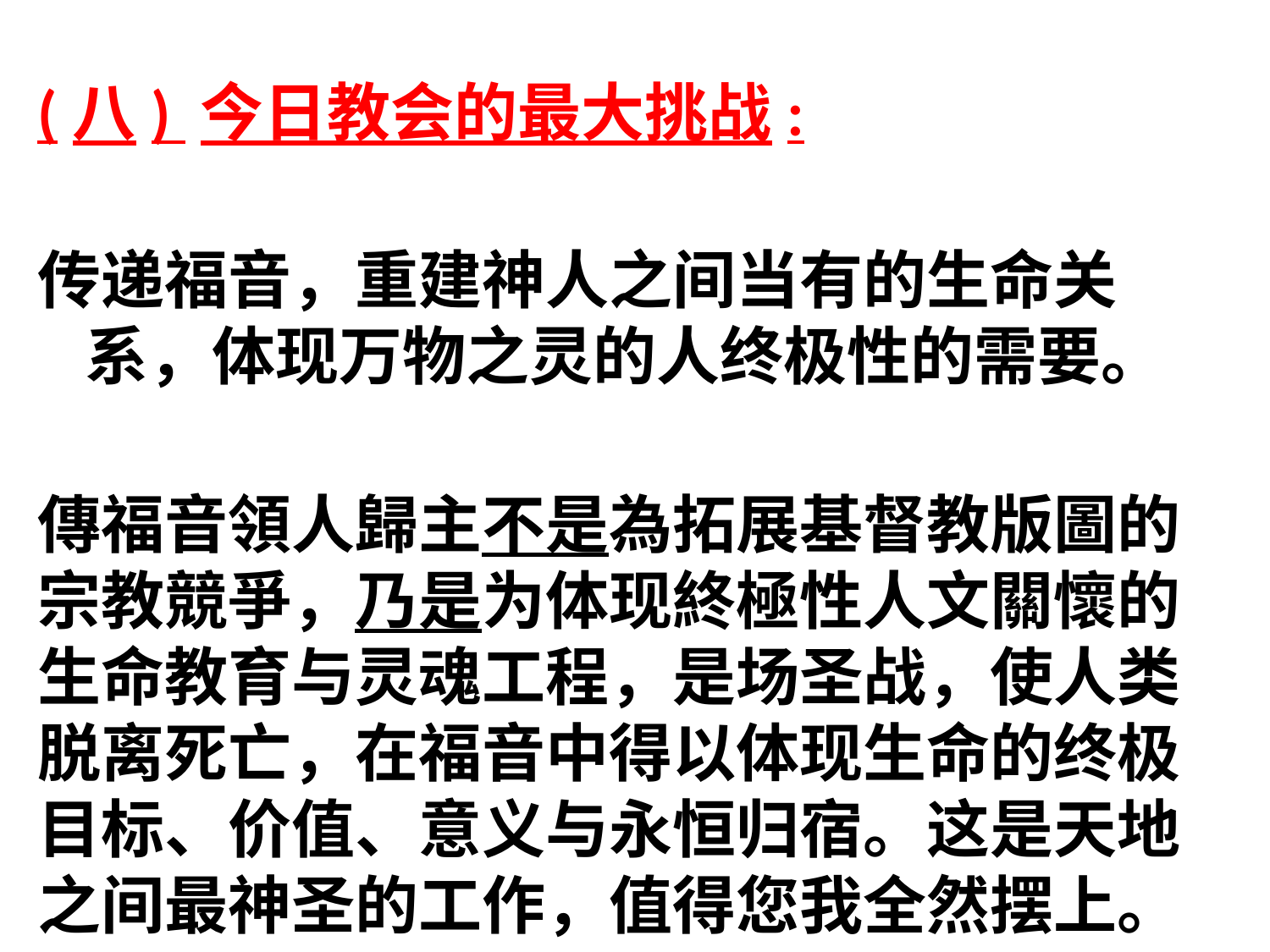

(八) 今日教会的最大挑战:

传递福音，重建神人之间当有的生命关系，体现万物之灵的人终极性的需要。

傳福音領人歸主不是為拓展基督教版圖的宗教競爭，乃是为体现終極性人文關懷的生命教育与灵魂工程，是场圣战，使人类脱离死亡，在福音中得以体现生命的终极目标、价值、意义与永恒归宿。这是天地之间最神圣的工作，值得您我全然摆上。